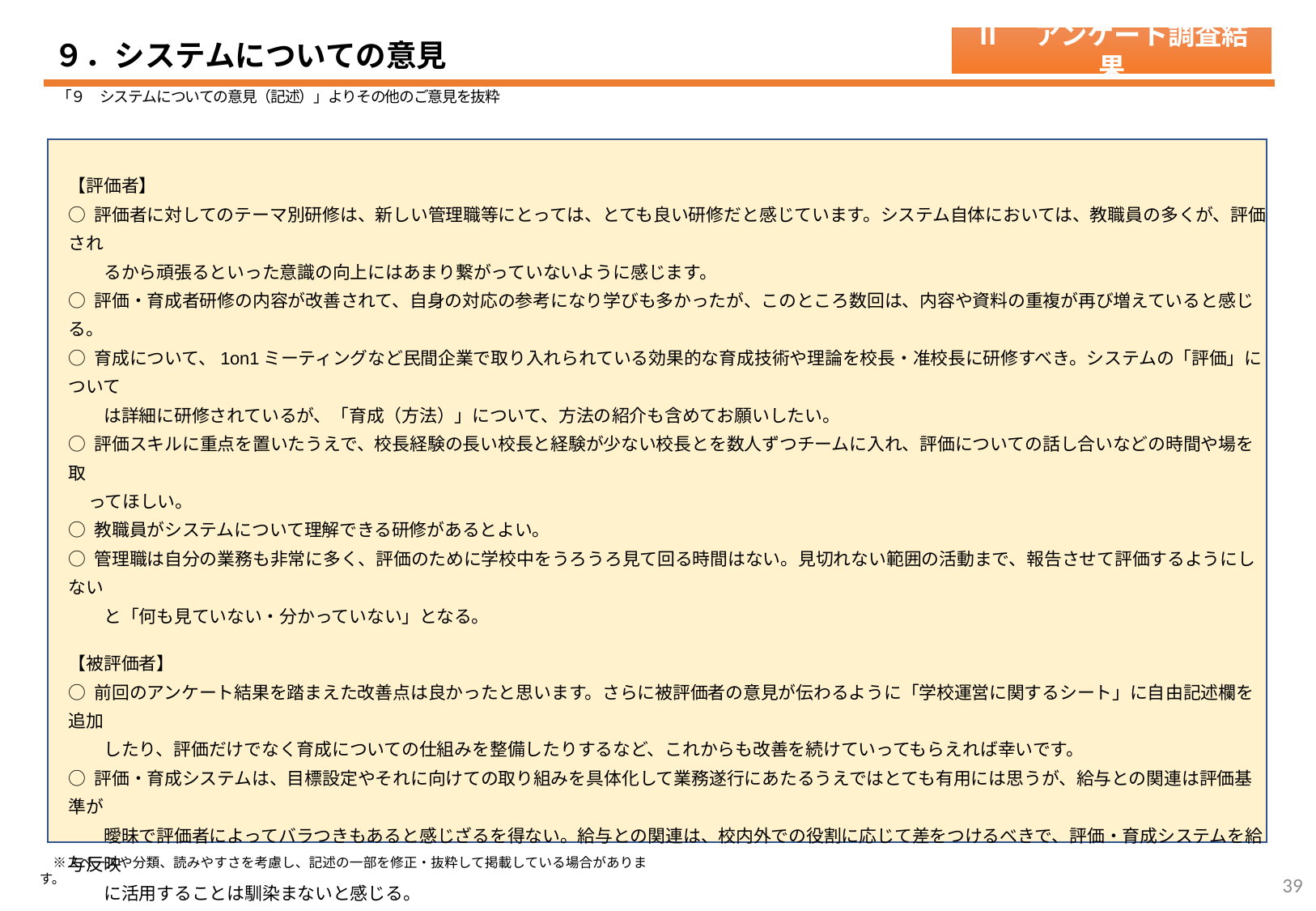

９．システムについての意見
Ⅱ　アンケート調査結果
「９　システムについての意見（記述）」よりその他のご意見を抜粋

【評価者】
○ 評価者に対してのテーマ別研修は、新しい管理職等にとっては、とても良い研修だと感じています。システム自体においては、教職員の多くが、評価され
　　るから頑張るといった意識の向上にはあまり繋がっていないように感じます。
○ 評価・育成者研修の内容が改善されて、自身の対応の参考になり学びも多かったが、このところ数回は、内容や資料の重複が再び増えていると感じる。
○ 育成について、1on1ミーティングなど民間企業で取り入れられている効果的な育成技術や理論を校長・准校長に研修すべき。システムの「評価」について
　　は詳細に研修されているが、「育成（方法）」について、方法の紹介も含めてお願いしたい。
○ 評価スキルに重点を置いたうえで、校長経験の長い校長と経験が少ない校長とを数人ずつチームに入れ、評価についての話し合いなどの時間や場を取
    ってほしい。
○ 教職員がシステムについて理解できる研修があるとよい。
○ 管理職は自分の業務も非常に多く、評価のために学校中をうろうろ見て回る時間はない。見切れない範囲の活動まで、報告させて評価するようにしない
　　と「何も見ていない・分かっていない」となる。

【被評価者】
○ 前回のアンケート結果を踏まえた改善点は良かったと思います。さらに被評価者の意見が伝わるように「学校運営に関するシート」に自由記述欄を追加
　　したり、評価だけでなく育成についての仕組みを整備したりするなど、これからも改善を続けていってもらえれば幸いです。
○ 評価・育成システムは、目標設定やそれに向けての取り組みを具体化して業務遂行にあたるうえではとても有用には思うが、給与との関連は評価基準が
　　曖昧で評価者によってバラつきもあると感じざるを得ない。給与との関連は、校内外での役割に応じて差をつけるべきで、評価・育成システムを給与反映
　　に活用することは馴染まないと感じる。
○ 目標設定は大切だと思うが、評価システムをなくしても、児童生徒のためにやることは変わらないと思う。
○ 部分休業を取得している教員についても、その限られた勤務時間の中で取り組んでいることをきちんと評価して給与に反映してもらいたい。
○ 養護教諭や栄養教諭の職務内容の実態を、評価者は理解しているのか疑問。
○ 教員の意欲向上のためにも、組織で求められている職責に応じた手当の導入と、手当の基準の明示をしてもらいたい。
○ (本アンケート調査で）回答必須の項目の中に、自分が考える選択肢がないところがあったので、全ての項目にその他（自由記述欄)があればよい。
　※スペースや分類、読みやすさを考慮し、記述の一部を修正・抜粋して掲載している場合があります。
39